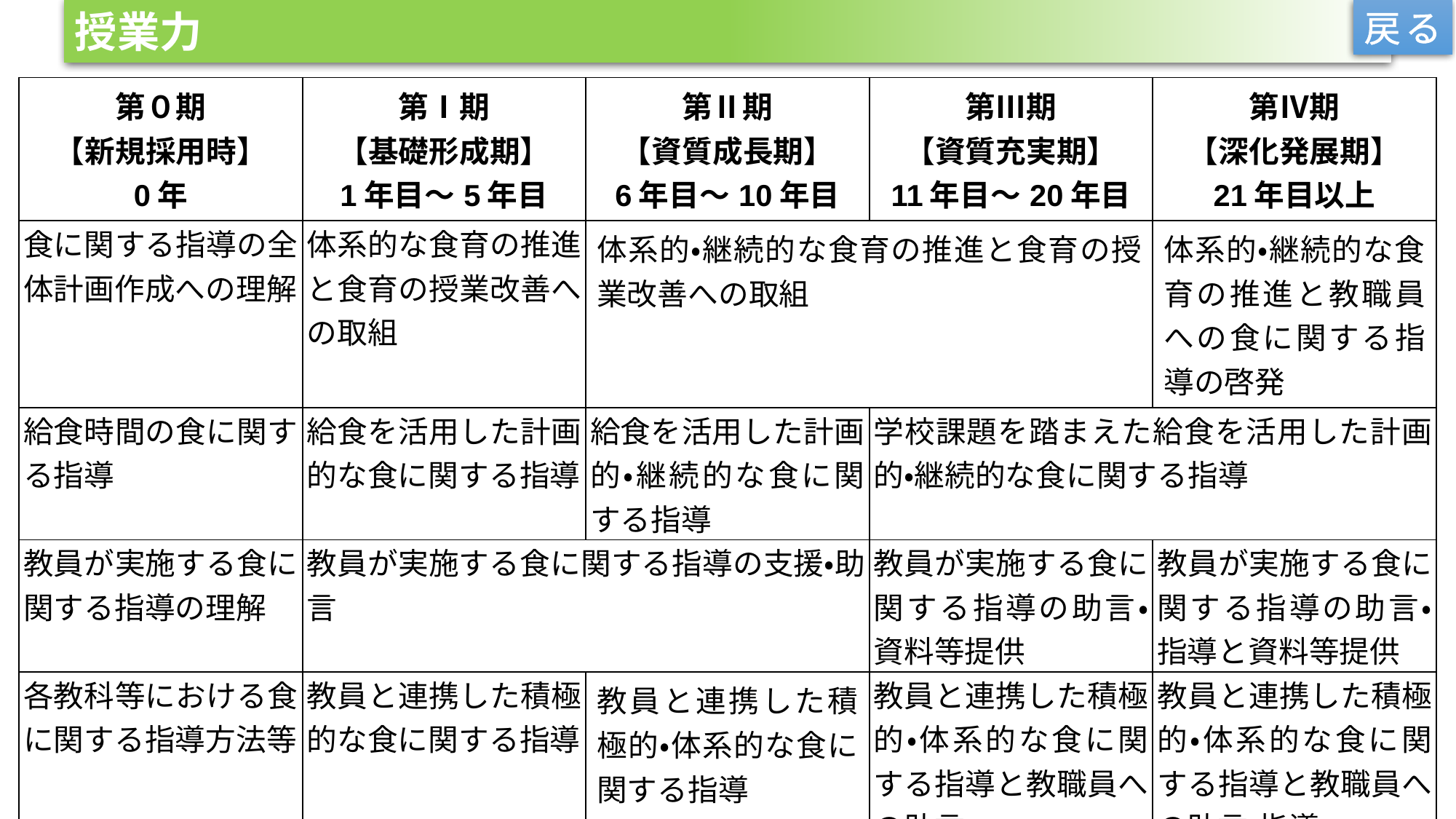

授業力
戻る
| 第０期 【新規採用時】 0年 | 第Ⅰ期 【基礎形成期】 1年目～5年目 | 第Ⅱ期 【資質成長期】 6年目～10年目 | 第Ⅲ期 【資質充実期】 11年目～20年目 | 第Ⅳ期 【深化発展期】 21年目以上 |
| --- | --- | --- | --- | --- |
| 食に関する指導の全体計画作成への理解 | 体系的な食育の推進と食育の授業改善への取組 | 体系的・継続的な食育の推進と食育の授業改善への取組 |  | 体系的・継続的な食育の推進と教職員への食に関する指導の啓発 |
| 給食時間の食に関する指導 | 給食を活用した計画的な食に関する指導 | 給食を活用した計画的・継続的な食に関する指導 | 学校課題を踏まえた給食を活用した計画的・継続的な食に関する指導 |  |
| 教員が実施する食に関する指導の理解 | 教員が実施する食に関する指導の支援・助言 |  | 教員が実施する食に関する指導の助言・資料等提供 | 教員が実施する食に関する指導の助言・指導と資料等提供 |
| 各教科等における食に関する指導方法等 | 教員と連携した積極的な食に関する指導 | 教員と連携した積極的・体系的な食に関する指導 | 教員と連携した積極的・体系的な食に関する指導と教職員への助言 | 教員と連携した積極的・体系的な食に関する指導と教職員への助言・指導 |